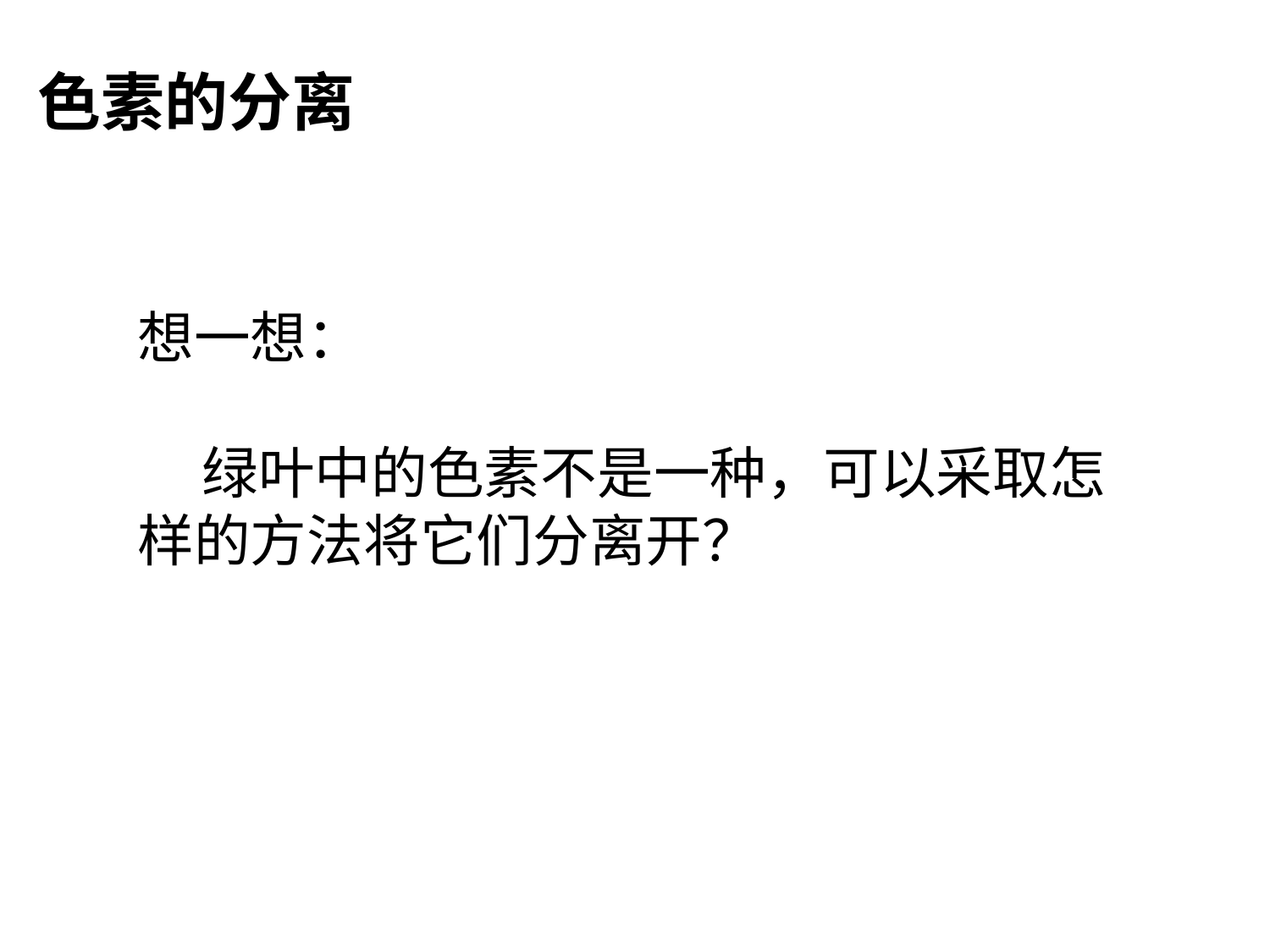

色素的分离

想一想：

    绿叶中的色素不是一种，可以采取怎样的方法将它们分离开？